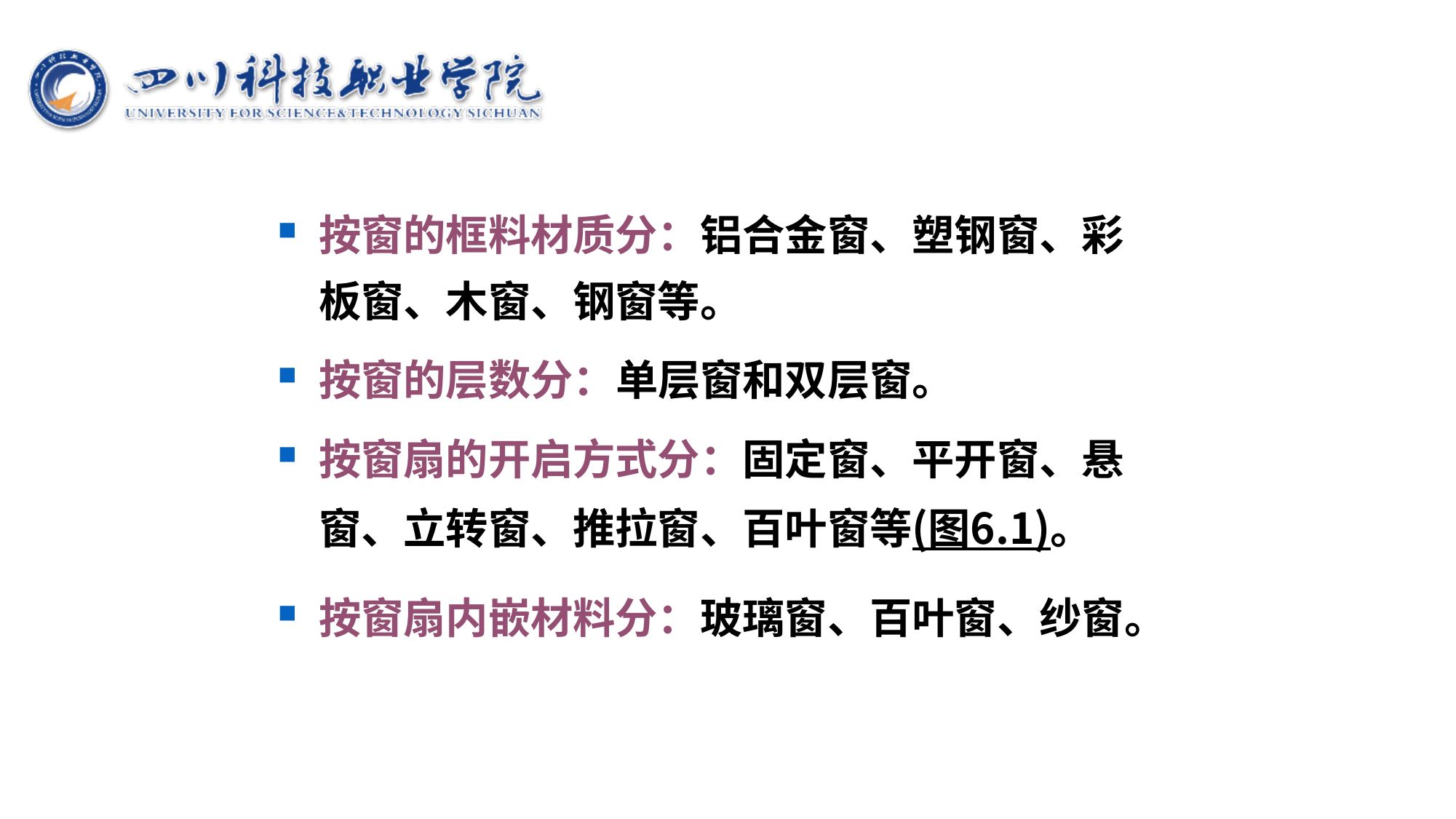

按窗的框料材质分：铝合金窗、塑钢窗、彩板窗、木窗、钢窗等。
按窗的层数分：单层窗和双层窗。
按窗扇的开启方式分：固定窗、平开窗、悬窗、立转窗、推拉窗、百叶窗等(图6.1)。
按窗扇内嵌材料分：玻璃窗、百叶窗、纱窗。